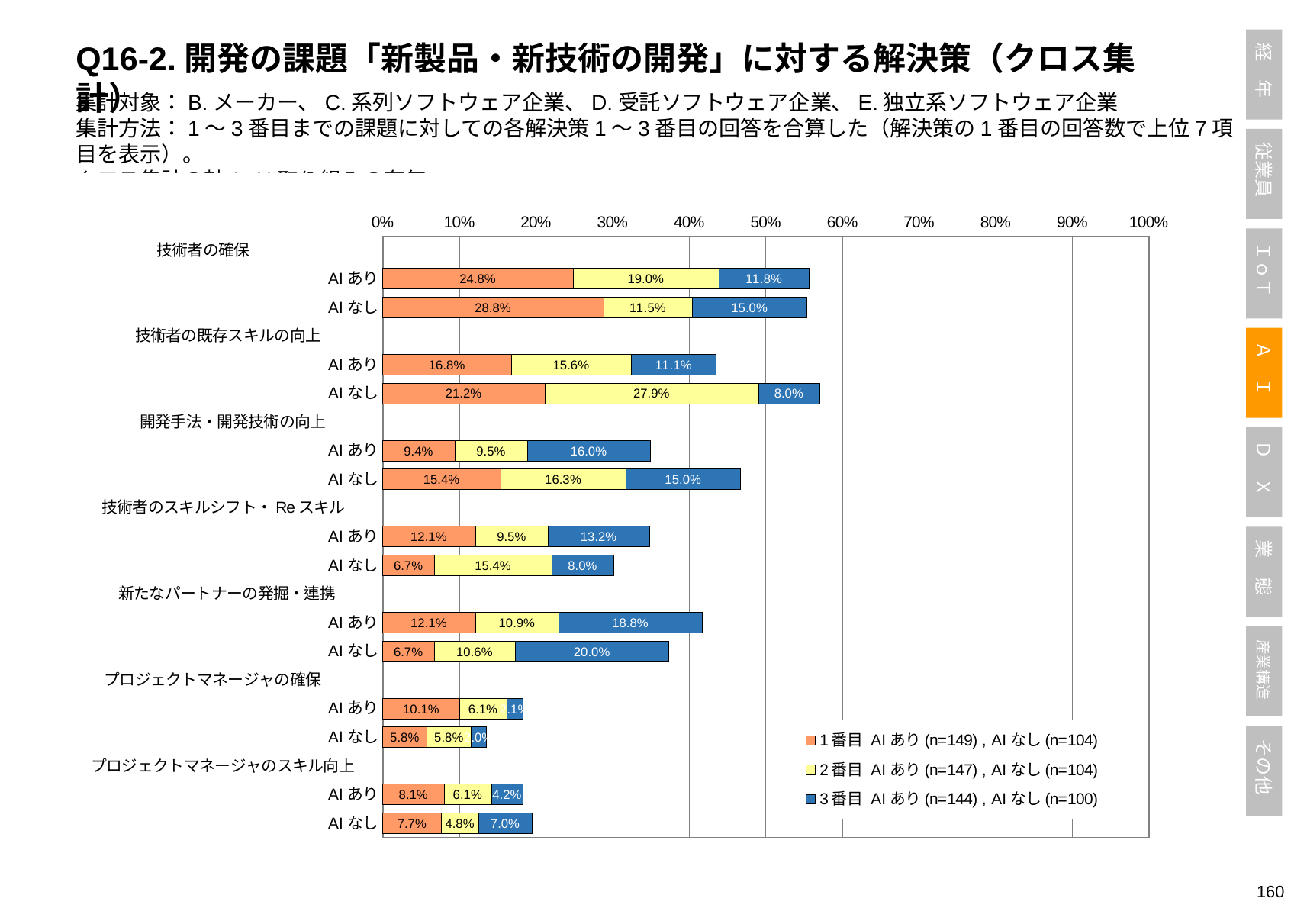

Q16-2.開発の課題「新製品・新技術の開発」に対する解決策（クロス集計）
集計対象：B.メーカー、C.系列ソフトウェア企業、D.受託ソフトウェア企業、E.独立系ソフトウェア企業
集計方法：1～3番目までの課題に対しての各解決策1～3番目の回答を合算した（解決策の1番目の回答数で上位7項目を表示）。
クロス集計の軸：AI取り組みの有無

### Chart

| Category | 1番目 AIあり(n=149) , AIなし(n=104) | 2番目 AIあり(n=147) , AIなし(n=104) | 3番目 AIあり(n=144) , AIなし(n=100) |
|---|---|---|---|
| 技術者の確保                            | None | None | None |
| AIあり | 0.2483221476510067 | 0.19047619047619047 | 0.11805555555555555 |
| AIなし | 0.28846153846153844 | 0.11538461538461539 | 0.15 |
| 技術者の既存スキルの向上             | None | None | None |
| AIあり | 0.16778523489932887 | 0.1564625850340136 | 0.1111111111111111 |
| AIなし | 0.21153846153846154 | 0.27884615384615385 | 0.08 |
| 開発手法・開発技術の向上            | None | None | None |
| AIあり | 0.09395973154362416 | 0.09523809523809523 | 0.1597222222222222 |
| AIなし | 0.15384615384615385 | 0.16346153846153846 | 0.15 |
| 技術者のスキルシフト・Reスキル        | None | None | None |
| AIあり | 0.12080536912751678 | 0.09523809523809523 | 0.13194444444444445 |
| AIなし | 0.0673076923076923 | 0.15384615384615385 | 0.08 |
| 新たなパートナーの発掘・連携          | None | None | None |
| AIあり | 0.12080536912751678 | 0.10884353741496598 | 0.1875 |
| AIなし | 0.0673076923076923 | 0.10576923076923077 | 0.2 |
| プロジェクトマネージャの確保             | None | None | None |
| AIあり | 0.10067114093959731 | 0.061224489795918366 | 0.020833333333333332 |
| AIなし | 0.057692307692307696 | 0.057692307692307696 | 0.02 |
| プロジェクトマネージャのスキル向上      | None | None | None |
| AIあり | 0.08053691275167785 | 0.061224489795918366 | 0.041666666666666664 |
| AIなし | 0.07692307692307693 | 0.04807692307692308 | 0.07 |
160